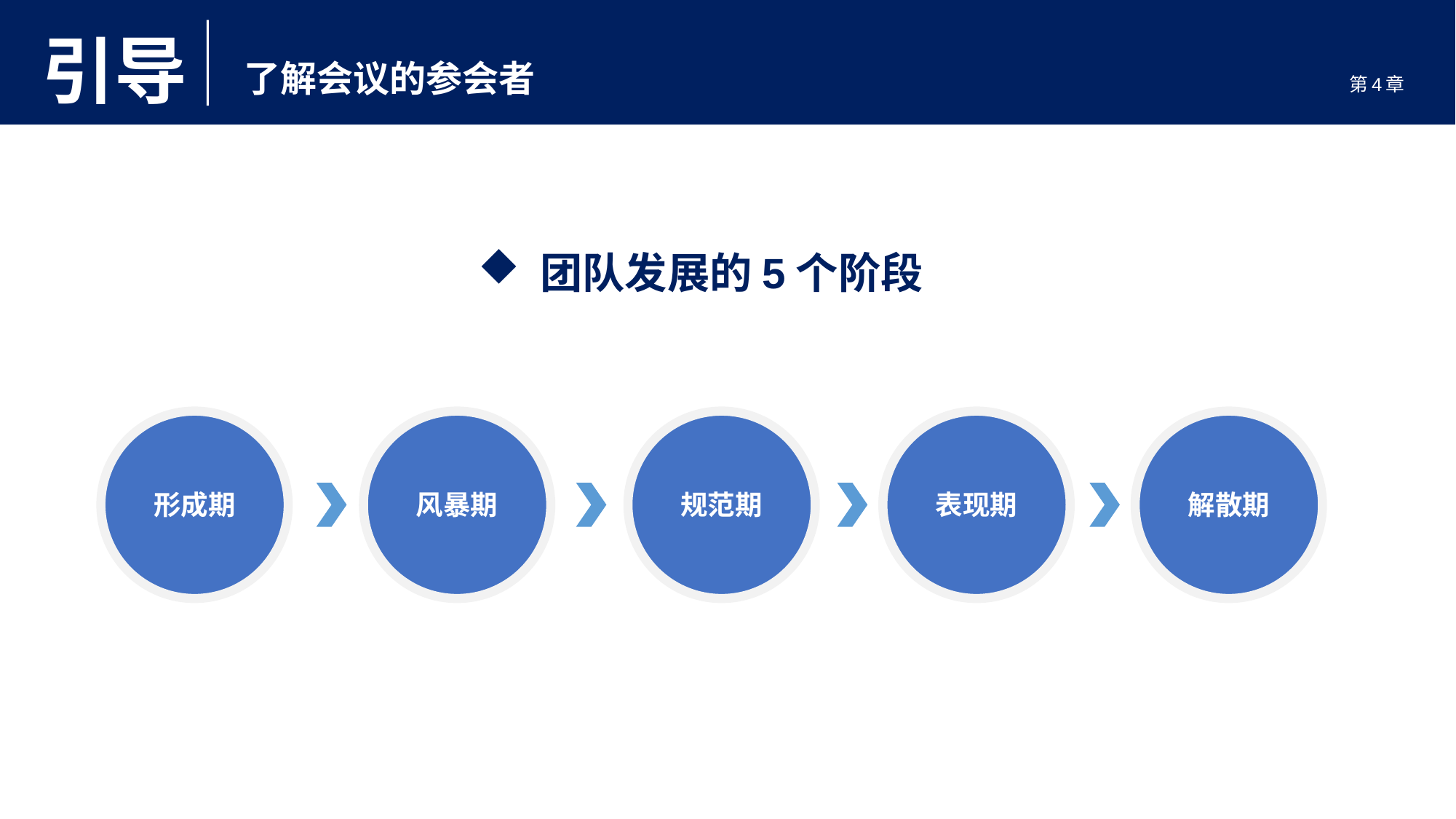

引导

了解会议的参会者
第4章
 团队发展的5个阶段

形成期

风暴期

规范期

表现期

解散期